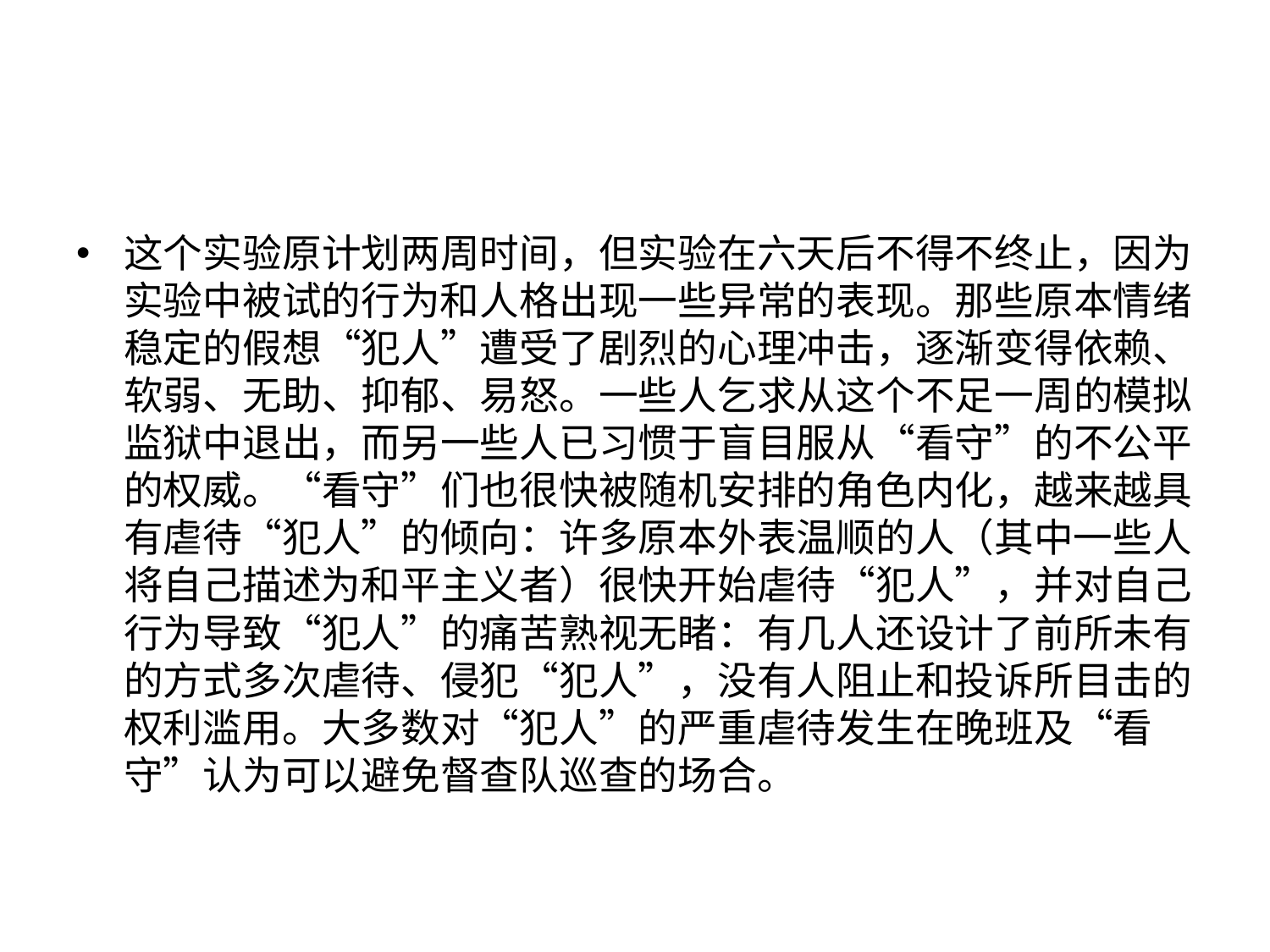

#
这个实验原计划两周时间，但实验在六天后不得不终止，因为实验中被试的行为和人格出现一些异常的表现。那些原本情绪稳定的假想“犯人”遭受了剧烈的心理冲击，逐渐变得依赖、软弱、无助、抑郁、易怒。一些人乞求从这个不足一周的模拟监狱中退出，而另一些人已习惯于盲目服从“看守”的不公平的权威。“看守”们也很快被随机安排的角色内化，越来越具有虐待“犯人”的倾向：许多原本外表温顺的人（其中一些人将自己描述为和平主义者）很快开始虐待“犯人”，并对自己行为导致“犯人”的痛苦熟视无睹：有几人还设计了前所未有的方式多次虐待、侵犯“犯人”，没有人阻止和投诉所目击的权利滥用。大多数对“犯人”的严重虐待发生在晚班及“看守”认为可以避免督查队巡查的场合。